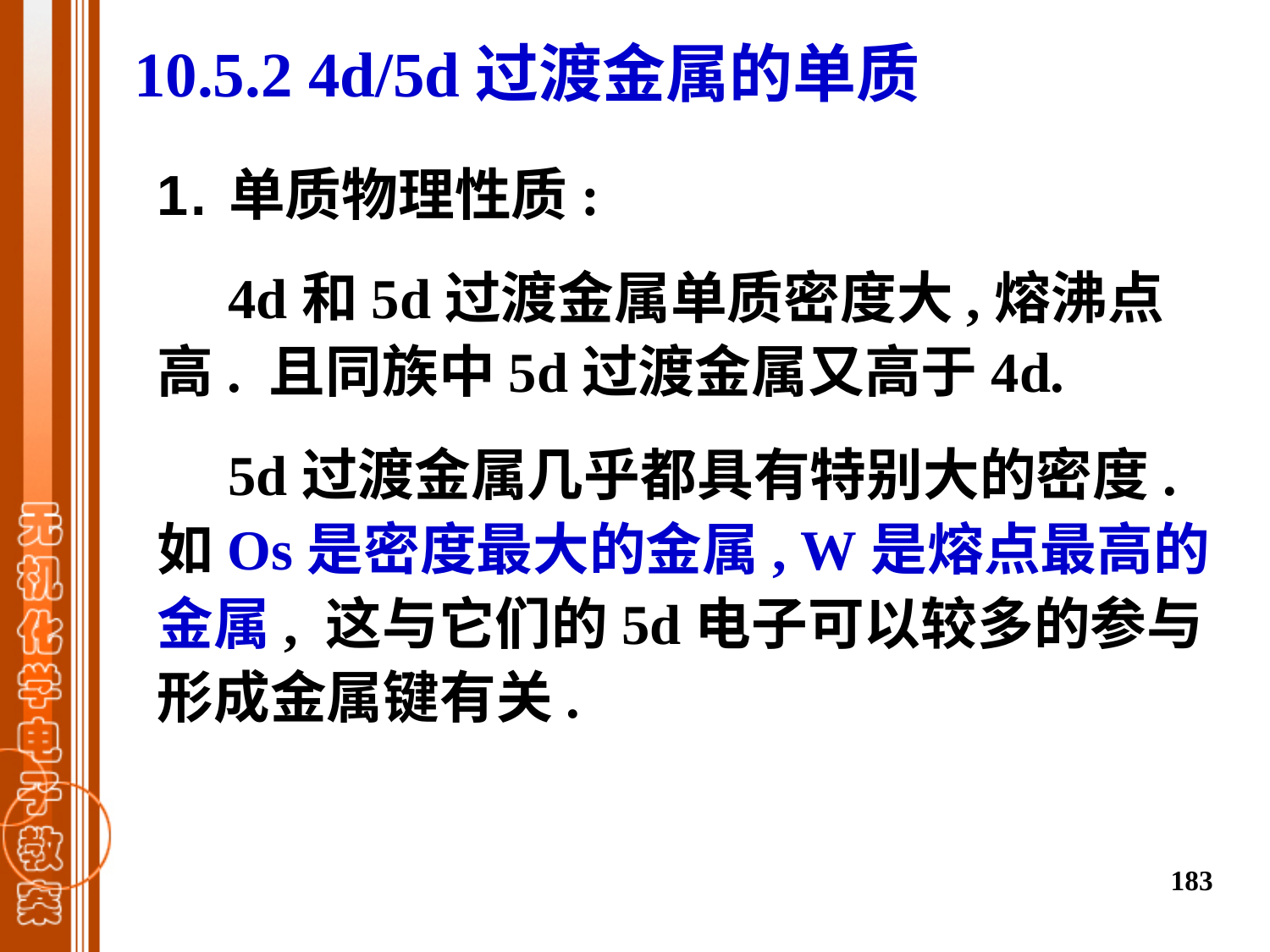

10.5.2 4d/5d过渡金属的单质
单质物理性质:
     4d和5d过渡金属单质密度大,熔沸点高. 且同族中5d过渡金属又高于4d.
     5d过渡金属几乎都具有特别大的密度. 如Os是密度最大的金属, W是熔点最高的金属, 这与它们的5d电子可以较多的参与形成金属键有关.
183